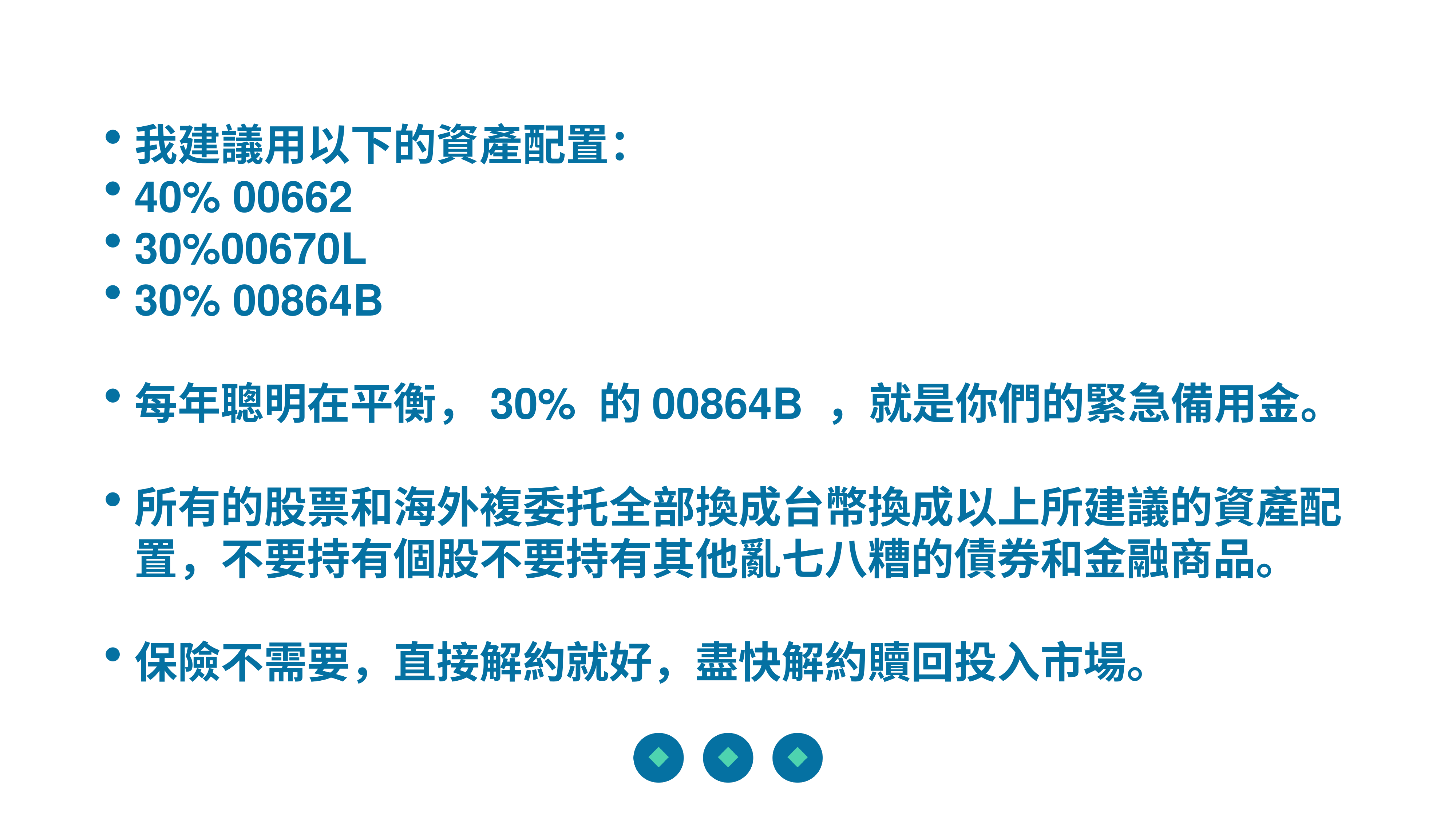

我建議用以下的資產配置：
40% 00662
30%00670L
30% 00864B

每年聰明在平衡，30% 的00864B ，就是你們的緊急備用金。

所有的股票和海外複委托全部換成台幣換成以上所建議的資產配置，不要持有個股不要持有其他亂七八糟的債券和金融商品。

保險不需要，直接解約就好，盡快解約贖回投入市場。